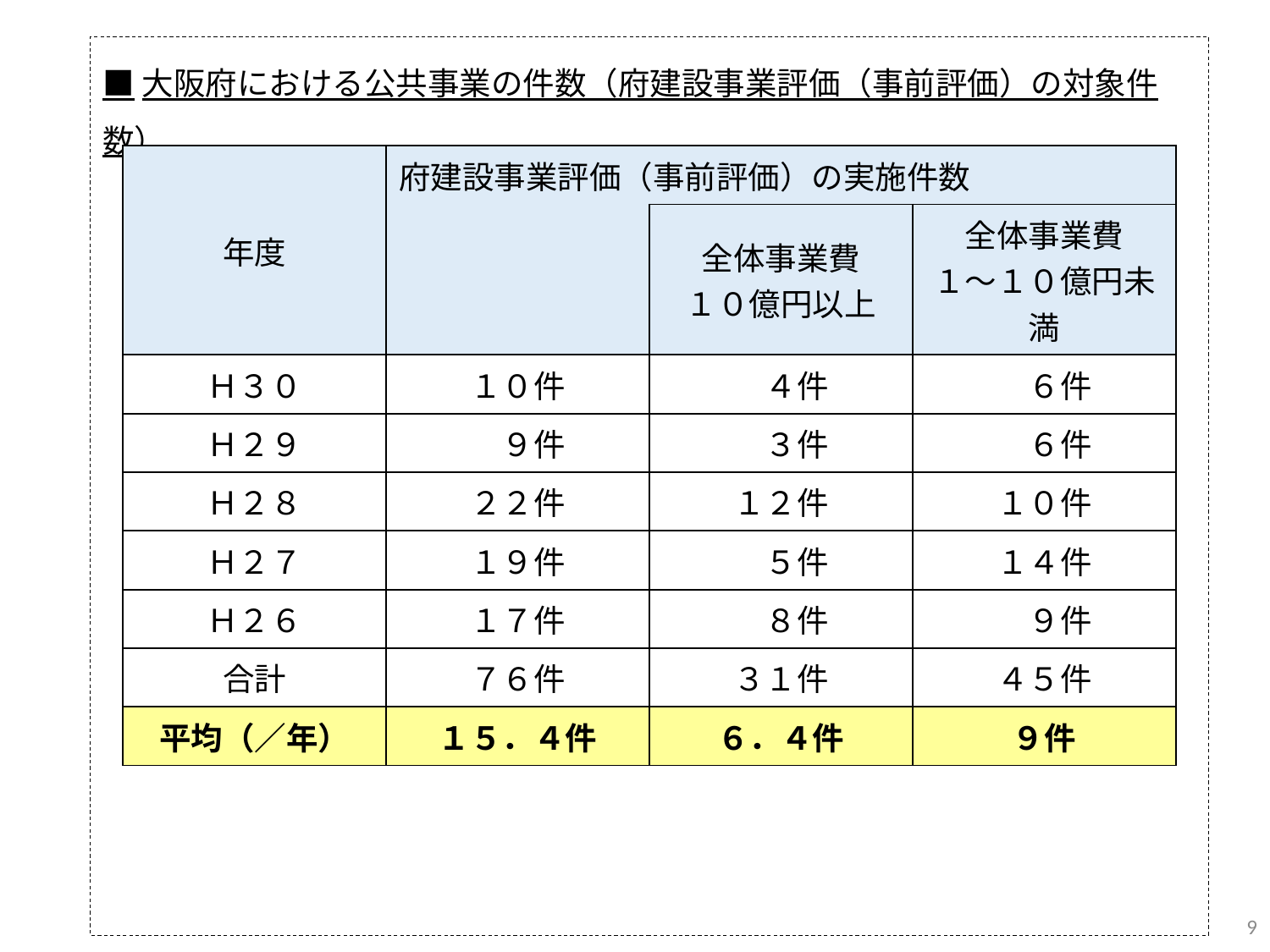

■大阪府における公共事業の件数（府建設事業評価（事前評価）の対象件数）

| 年度 | 府建設事業評価（事前評価）の実施件数 |  |  |
| --- | --- | --- | --- |
|  |  | 全体事業費 １０億円以上 | 全体事業費 １～１０億円未満 |
| Ｈ３０ | １０件 | ４件 | ６件 |
| Ｈ２９ | ９件 | ３件 | ６件 |
| Ｈ２８ | ２２件 | １２件 | １０件 |
| Ｈ２７ | １９件 | ５件 | １４件 |
| Ｈ２６ | １７件 | ８件 | ９件 |
| 合計 | ７６件 | ３１件 | ４５件 |
| 平均（／年） | １５．４件 | ６．４件 | ９件 |
9